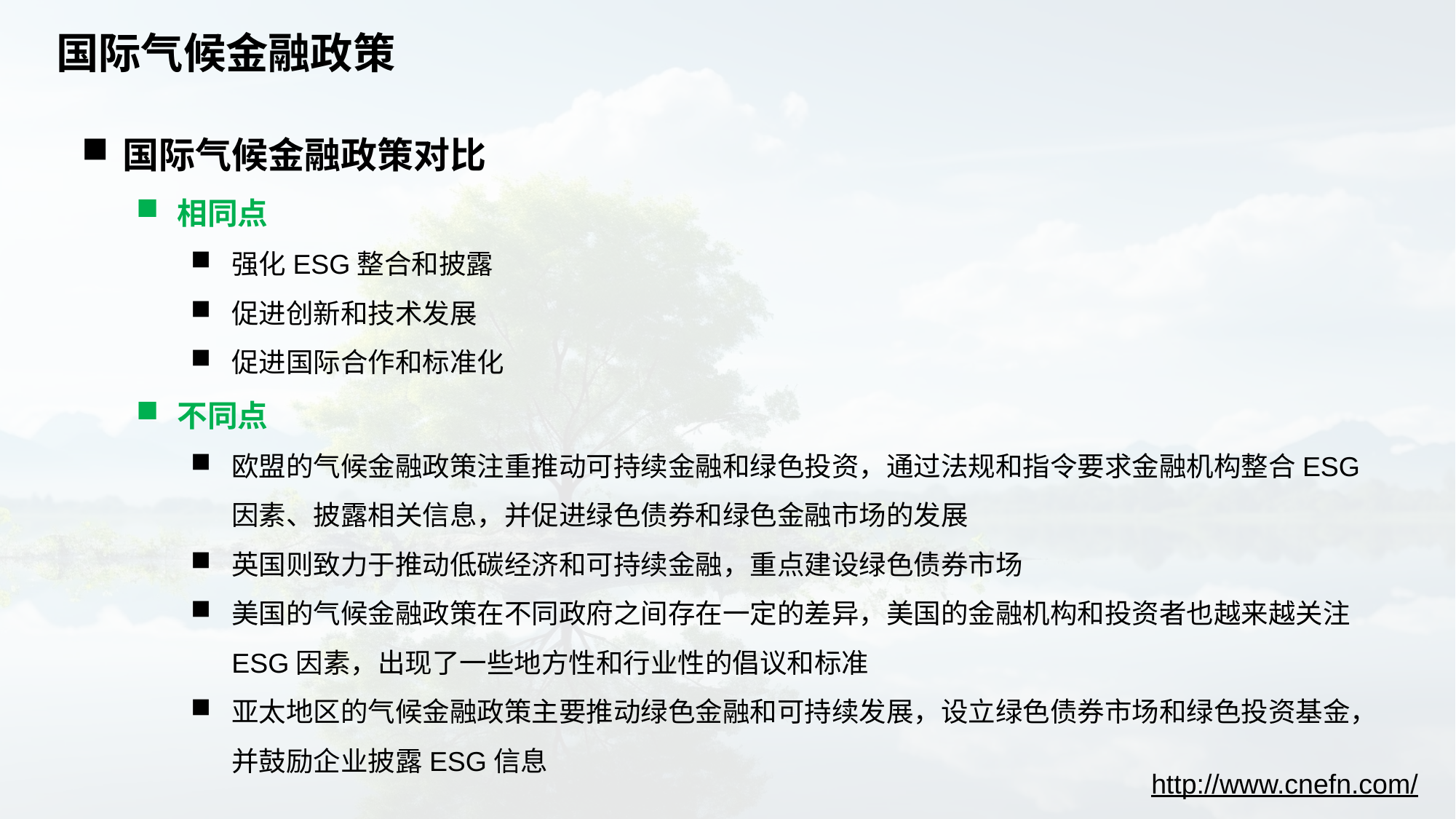

# 国际气候金融政策
国际气候金融政策对比
相同点
强化ESG整合和披露
促进创新和技术发展
促进国际合作和标准化
不同点
欧盟的气候金融政策注重推动可持续金融和绿色投资，通过法规和指令要求金融机构整合ESG因素、披露相关信息，并促进绿色债券和绿色金融市场的发展
英国则致力于推动低碳经济和可持续金融，重点建设绿色债券市场
美国的气候金融政策在不同政府之间存在一定的差异，美国的金融机构和投资者也越来越关注ESG因素，出现了一些地方性和行业性的倡议和标准
亚太地区的气候金融政策主要推动绿色金融和可持续发展，设立绿色债券市场和绿色投资基金，并鼓励企业披露ESG信息